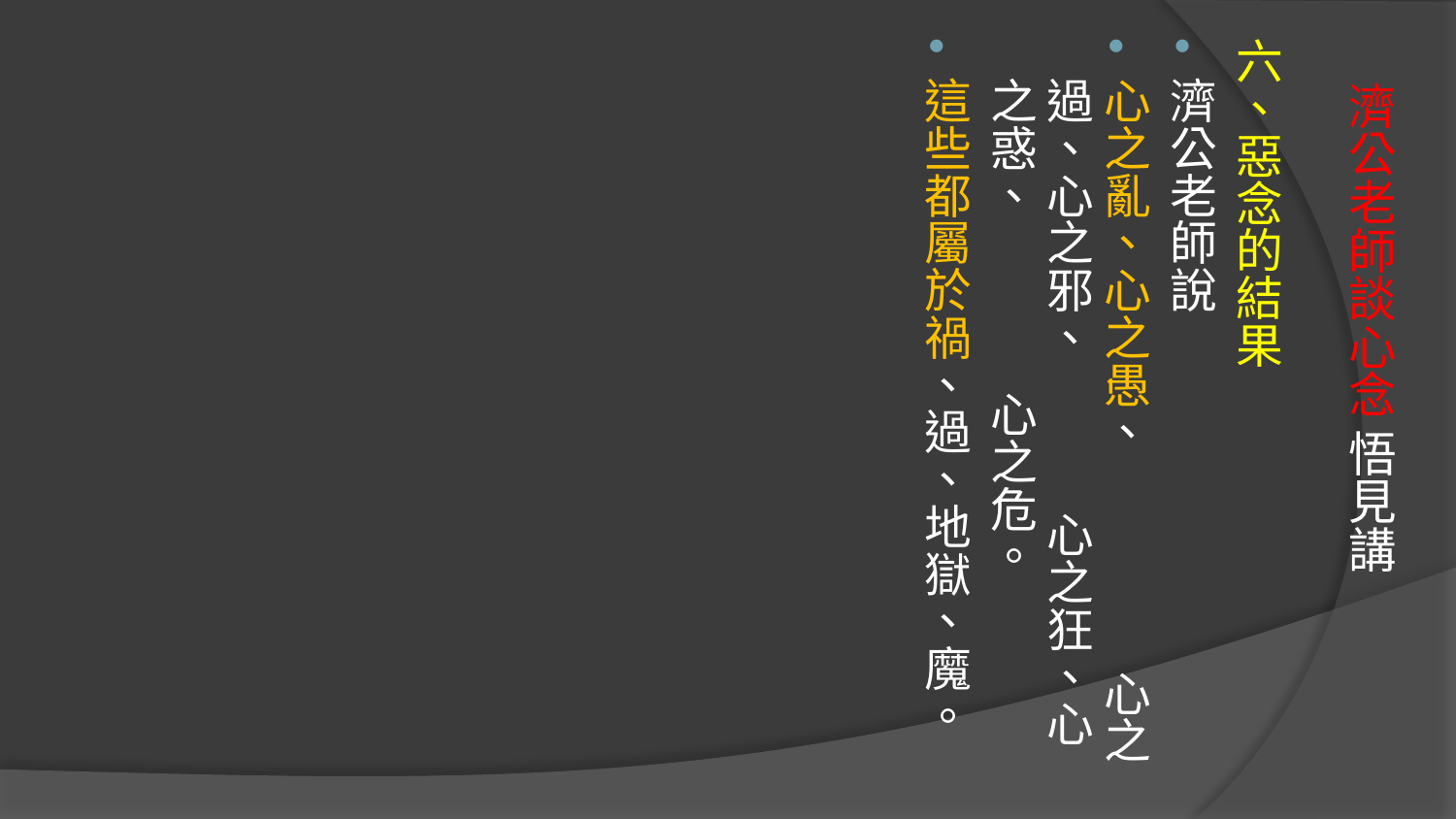

六、惡念的結果
濟公老師說
心之亂、心之愚、                    心之過、心之邪、              心之狂、心之惑、                心之危。
這些都屬於禍、過、地獄、魔。

# 濟公老師談心念 悟見講